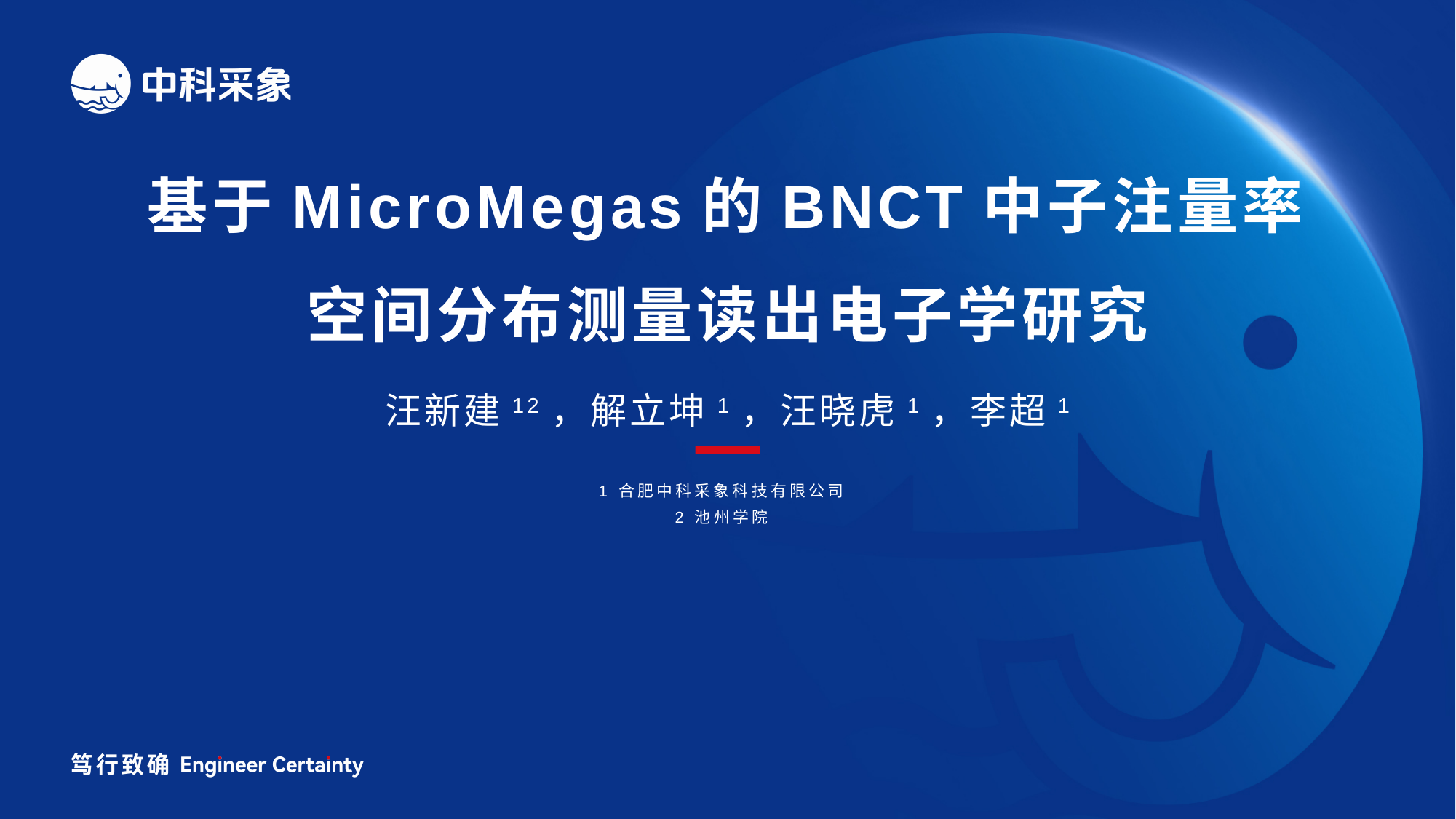

# 基于MicroMegas的BNCT中子注量率 空间分布测量读出电子学研究
汪新建12，解立坤1，汪晓虎1，李超1
1 合肥中科采象科技有限公司
2 池州学院